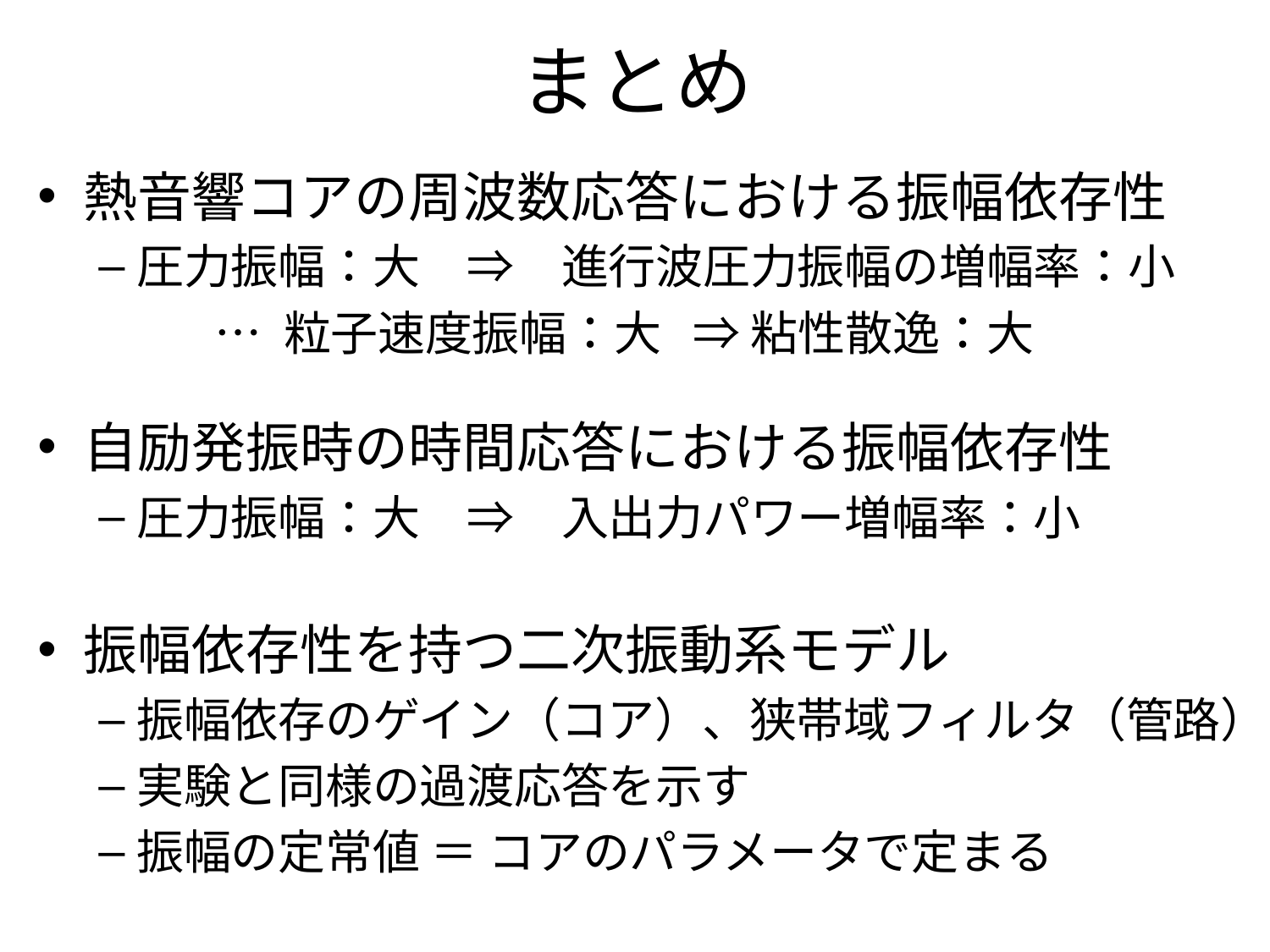

# まとめ
熱音響コアの周波数応答における振幅依存性
圧力振幅：大　⇒　進行波圧力振幅の増幅率：小
           … 粒子速度振幅：大   ⇒ 粘性散逸：大

自励発振時の時間応答における振幅依存性
圧力振幅：大　⇒　入出力パワー増幅率：小

振幅依存性を持つ二次振動系モデル
振幅依存のゲイン（コア）、狭帯域フィルタ（管路）
実験と同様の過渡応答を示す
振幅の定常値 ＝ コアのパラメータで定まる